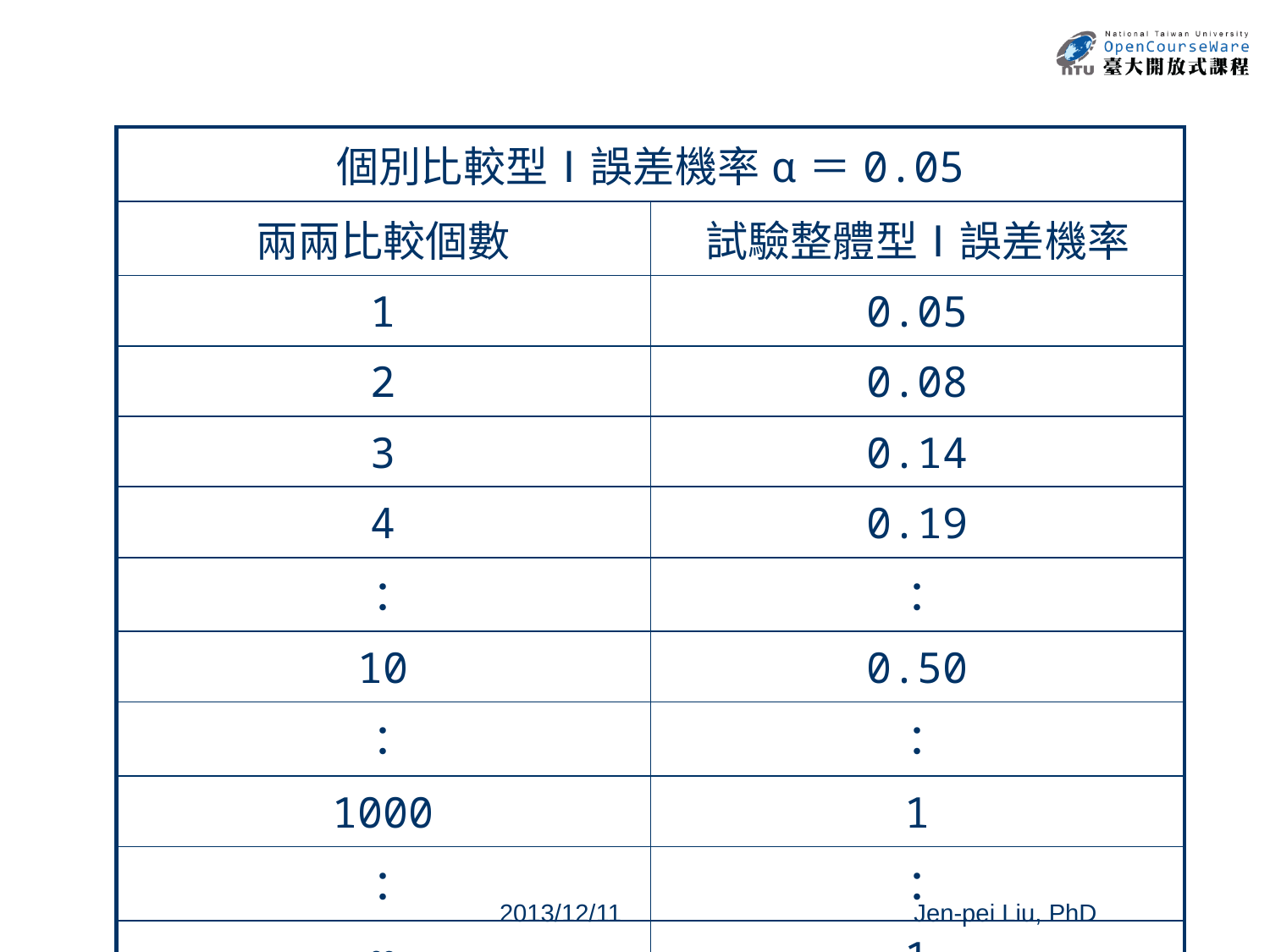

| 個別比較型Ⅰ誤差機率α＝0.05 |  |
| --- | --- |
| 兩兩比較個數 | 試驗整體型Ⅰ誤差機率 |
| 1 | 0.05 |
| 2 | 0.08 |
| 3 | 0.14 |
| 4 | 0.19 |
| ： | ： |
| 10 | 0.50 |
| ： | ： |
| 1000 | 1 |
| ： | ： |
| ∞ | 1 |
33
2013/12/11
Jen-pei Liu, PhD